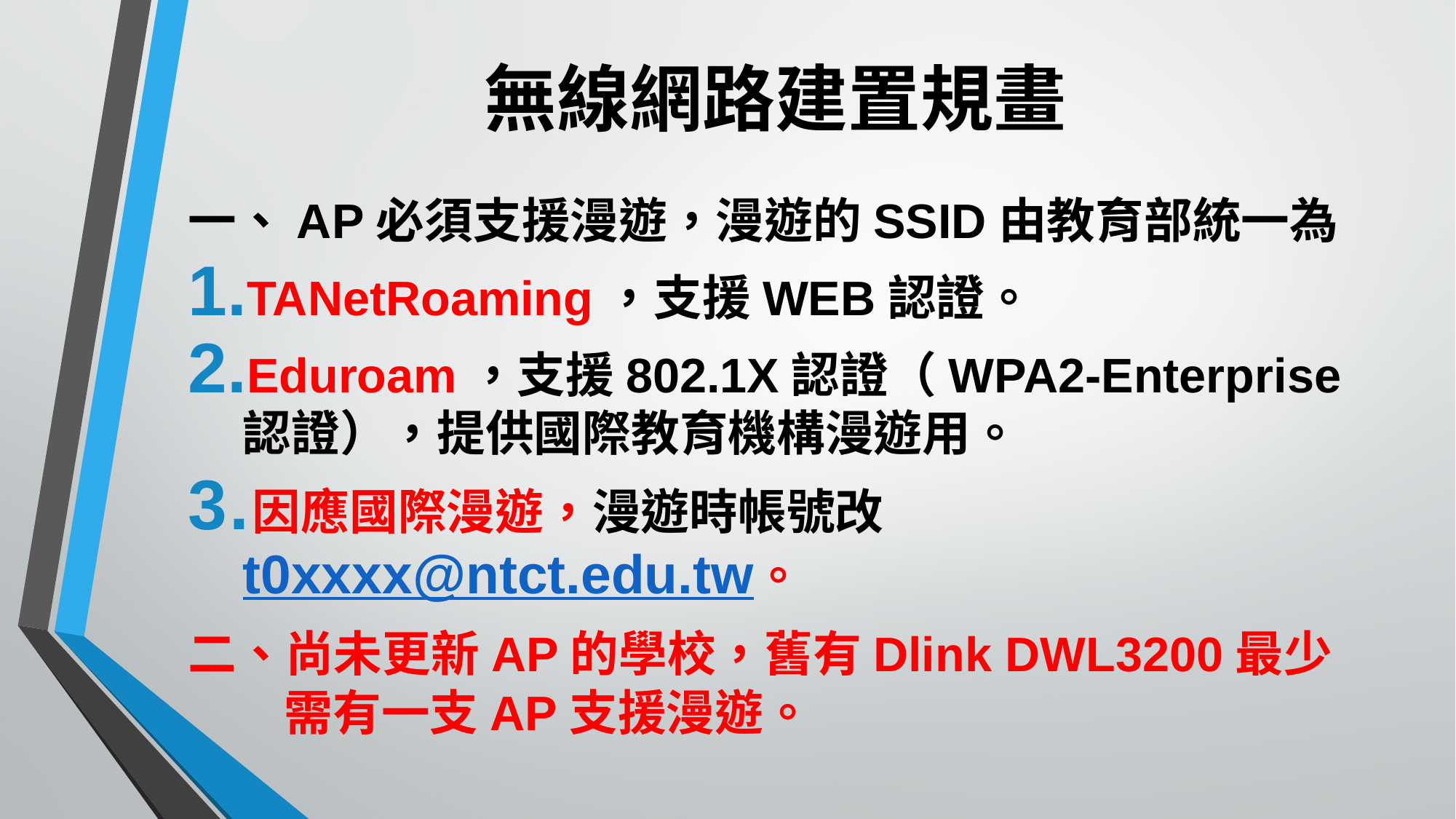

# 無線網路建置規畫
一、AP必須支援漫遊，漫遊的SSID由教育部統一為
TANetRoaming，支援WEB認證。
Eduroam，支援802.1X認證（WPA2-Enterprise認證），提供國際教育機構漫遊用。
因應國際漫遊，漫遊時帳號改　t0xxxx@ntct.edu.tw。
二、尚未更新AP的學校，舊有Dlink DWL3200最少需有一支AP支援漫遊。